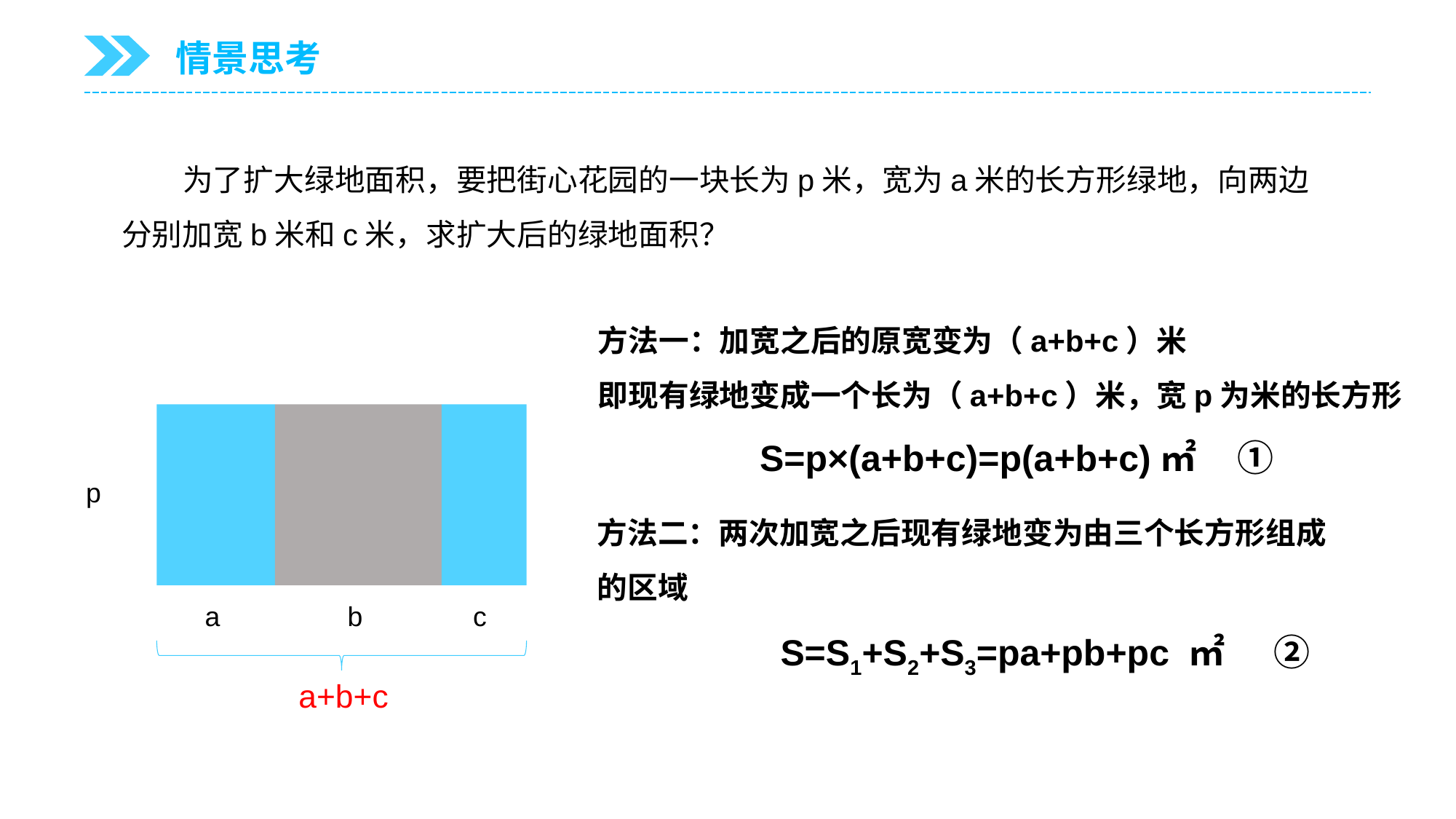

情景思考
        为了扩大绿地面积，要把街心花园的一块长为p米，宽为a米的长方形绿地，向两边分别加宽b米和c米，求扩大后的绿地面积？
方法一：加宽之后的原宽变为（a+b+c）米
即现有绿地变成一个长为（a+b+c）米，宽p为米的长方形
S=p×(a+b+c)=p(a+b+c)㎡     ①

p

方法二：两次加宽之后现有绿地变为由三个长方形组成的区域
                  S=S1+S2+S3=pa+pb+pc ㎡      ②
b
c
a
a+b+c